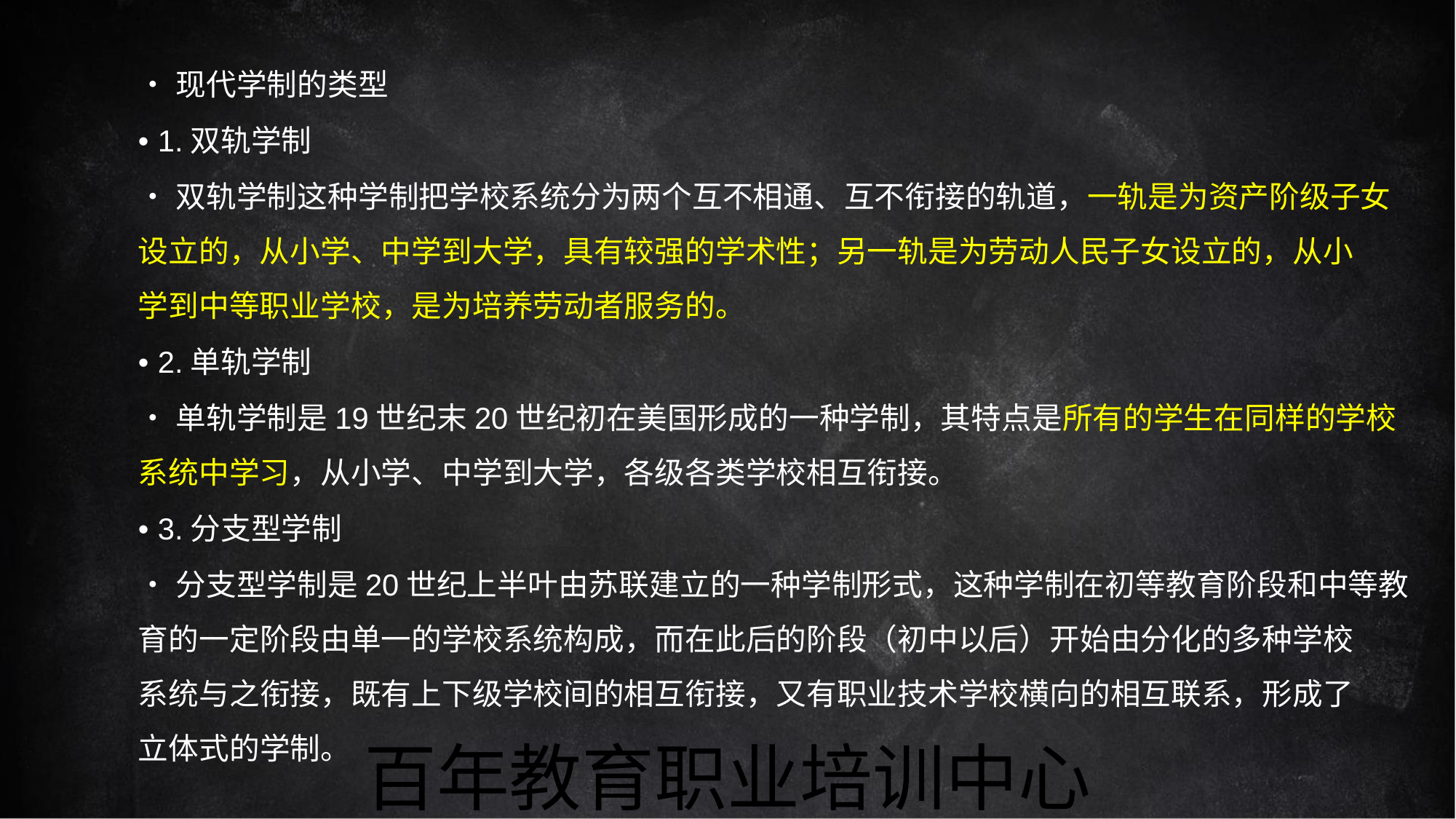

•现代学制的类型
• 1.双轨学制
•双轨学制这种学制把学校系统分为两个互不相通、互不衔接的轨道，一轨是为资产阶级子女
设立的，从小学、中学到大学，具有较强的学术性；另一轨是为劳动人民子女设立的，从小
学到中等职业学校，是为培养劳动者服务的。
• 2.单轨学制
•单轨学制是19世纪末20世纪初在美国形成的一种学制，其特点是所有的学生在同样的学校
系统中学习，从小学、中学到大学，各级各类学校相互衔接。
• 3.分支型学制
•分支型学制是20世纪上半叶由苏联建立的一种学制形式，这种学制在初等教育阶段和中等教
育的一定阶段由单一的学校系统构成，而在此后的阶段（初中以后）开始由分化的多种学校
系统与之衔接，既有上下级学校间的相互衔接，又有职业技术学校横向的相互联系，形成了
立体式的学制。
百年教育职业培训中心